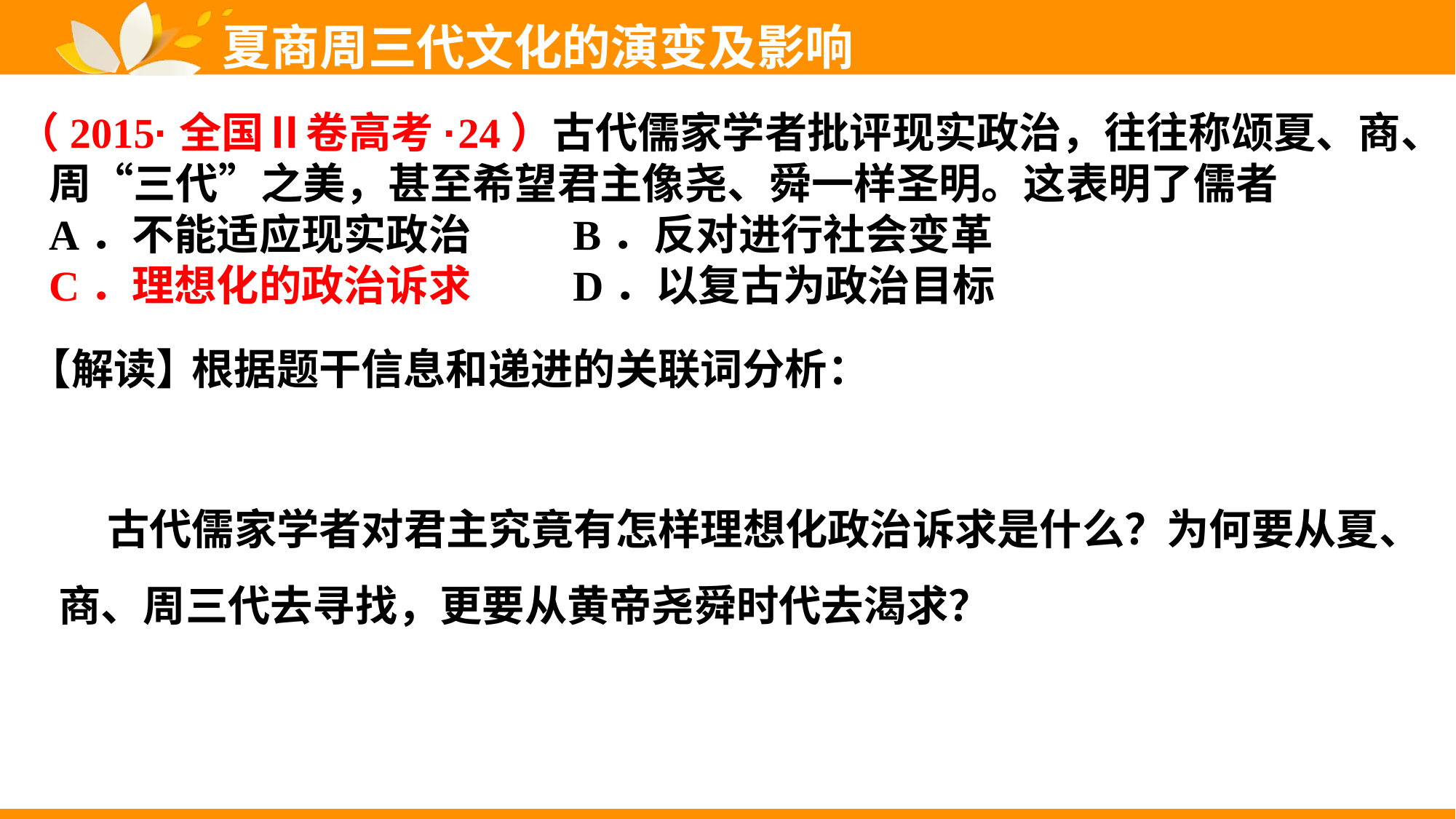

夏商周三代文化的演变及影响
（2015·全国Ⅱ卷高考·24）古代儒家学者批评现实政治，往往称颂夏、商、周“三代”之美，甚至希望君主像尧、舜一样圣明。这表明了儒者
   A．不能适应现实政治	        B．反对进行社会变革
   C．理想化的政治诉求	        D．以复古为政治目标
【解读】
根据题干信息和递进的关联词分析：

    古代儒家学者对君主究竟有怎样理想化政治诉求是什么？为何要从夏、商、周三代去寻找，更要从黄帝尧舜时代去渴求？